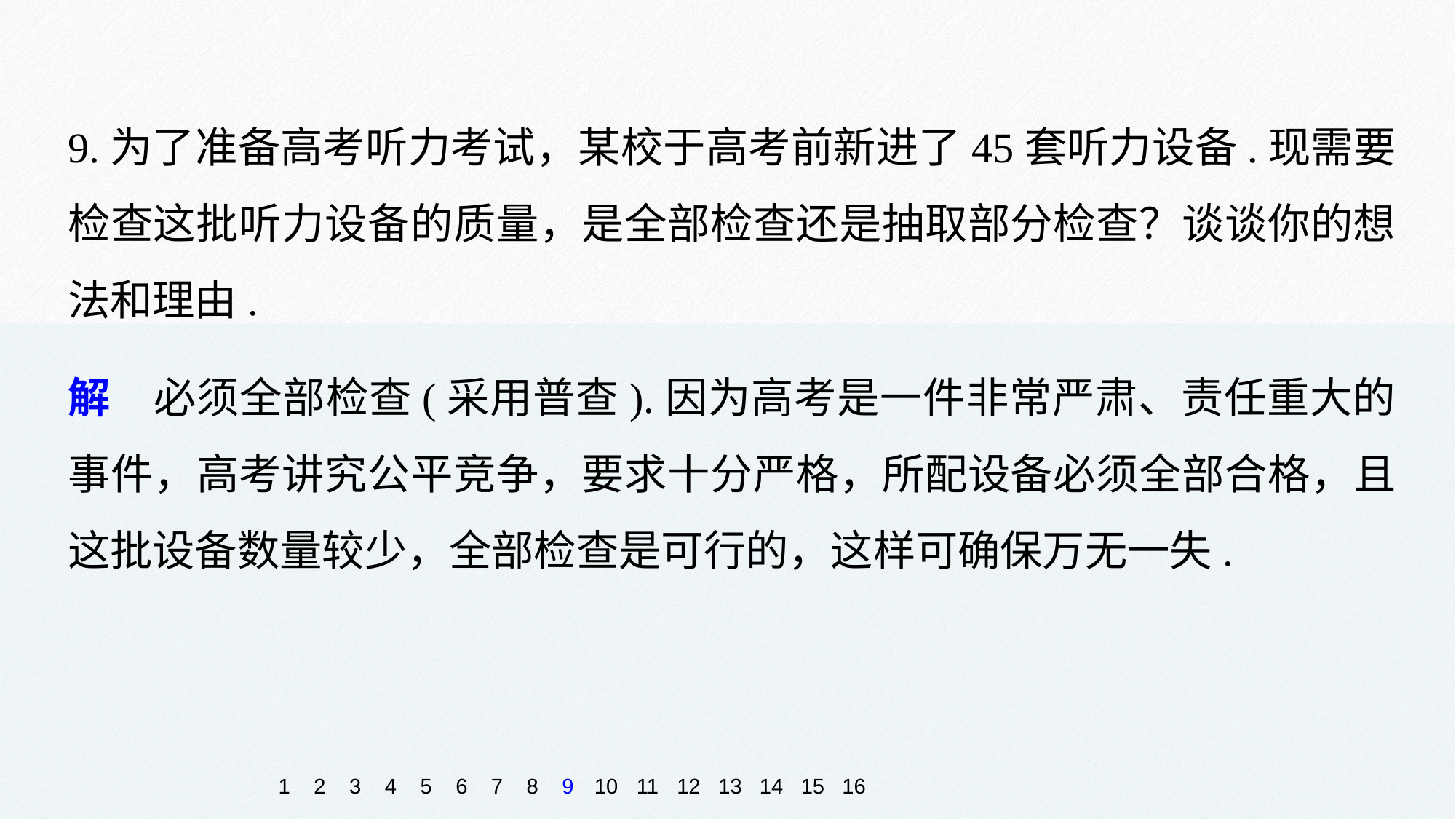

9.为了准备高考听力考试，某校于高考前新进了45套听力设备.现需要检查这批听力设备的质量，是全部检查还是抽取部分检查？谈谈你的想法和理由.
解　必须全部检查(采用普查).因为高考是一件非常严肃、责任重大的事件，高考讲究公平竞争，要求十分严格，所配设备必须全部合格，且这批设备数量较少，全部检查是可行的，这样可确保万无一失.
1
2
3
4
5
6
7
8
9
10
11
12
13
14
15
16